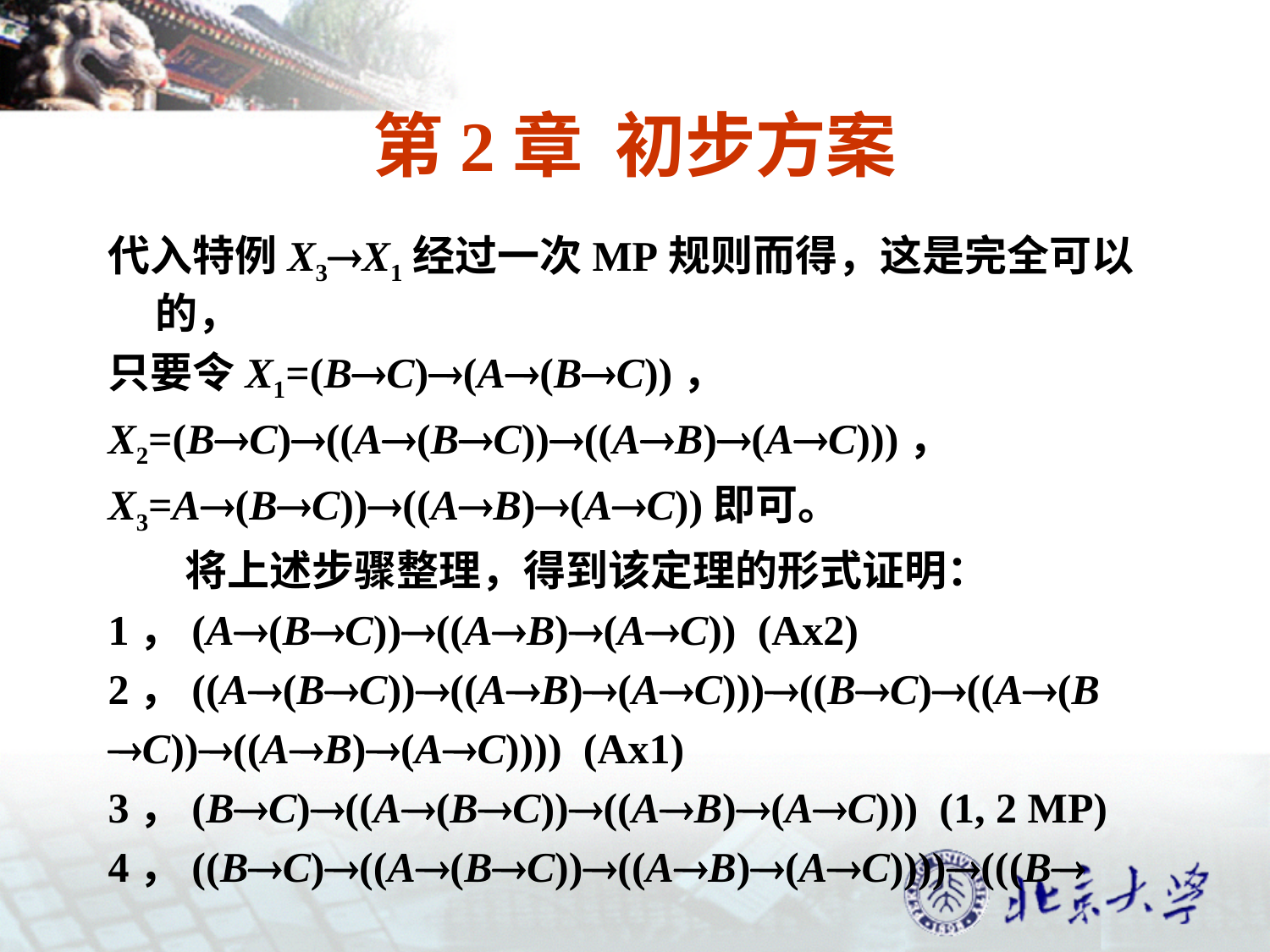

# 第2章  初步方案
代入特例X3→X1经过一次MP规则而得，这是完全可以的，
只要令X1=(B→C)→(A→(B→C))，
X2=(B→C)→((A→(B→C))→((A→B)→(A→C)))，
X3=A→(B→C))→((A→B)→(A→C))即可。
       将上述步骤整理，得到该定理的形式证明：
1，(A→(B→C))→((A→B)→(A→C))  (Ax2)
2，((A→(B→C))→((A→B)→(A→C)))→((B→C)→((A→(B
→C))→((A→B)→(A→C))))  (Ax1)
3，(B→C)→((A→(B→C))→((A→B)→(A→C)))  (1, 2 MP)
4，((B→C)→((A→(B→C))→((A→B)→(A→C))))→(((B→